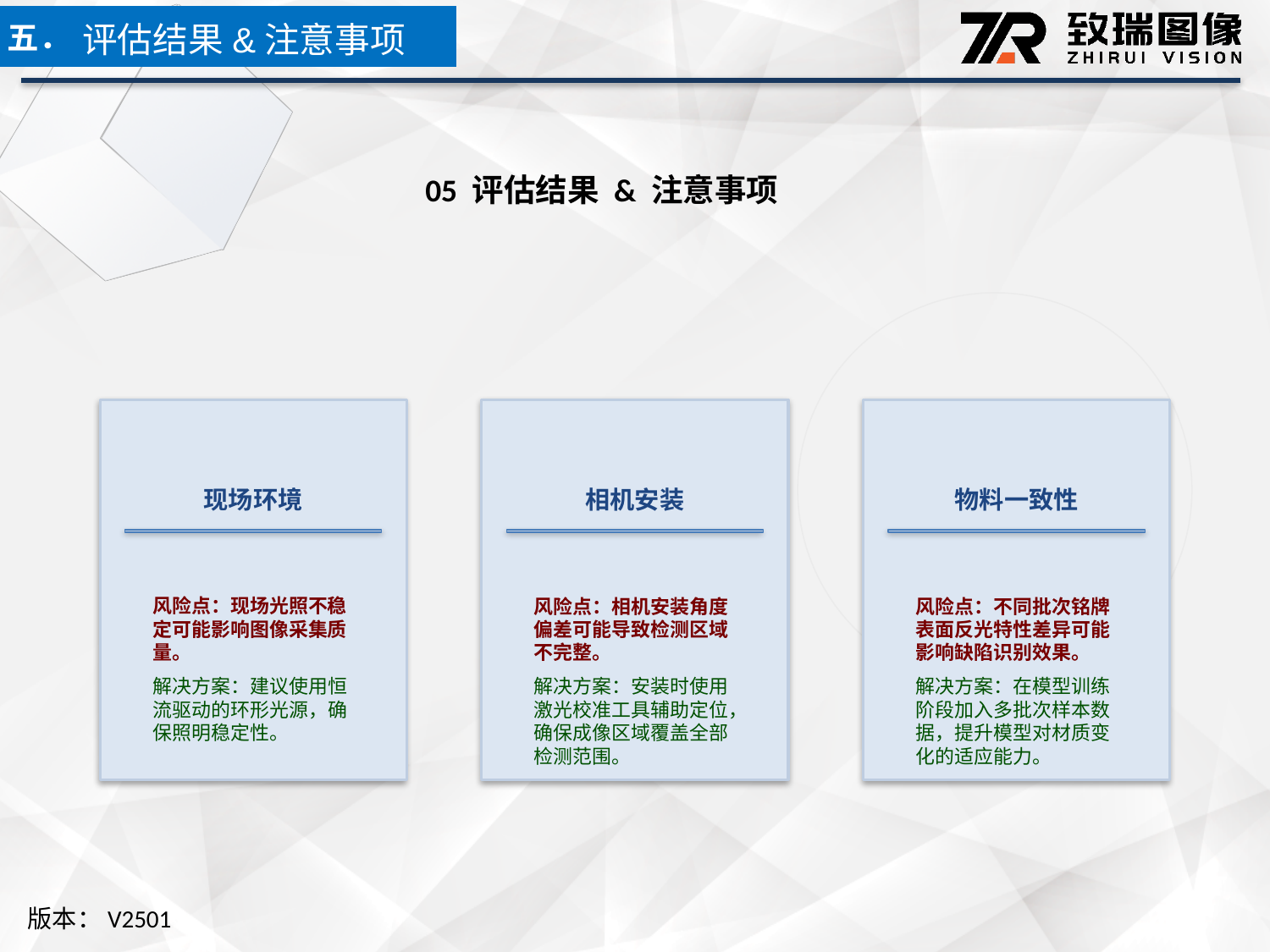

五．
评估结果&注意事项

05 评估结果 & 注意事项

现场环境

相机安装

物料一致性

风险点：现场光照不稳定可能影响图像采集质量。
解决方案：建议使用恒流驱动的环形光源，确保照明稳定性。

风险点：相机安装角度偏差可能导致检测区域不完整。
解决方案：安装时使用激光校准工具辅助定位，确保成像区域覆盖全部检测范围。

风险点：不同批次铭牌表面反光特性差异可能影响缺陷识别效果。
解决方案：在模型训练阶段加入多批次样本数据，提升模型对材质变化的适应能力。